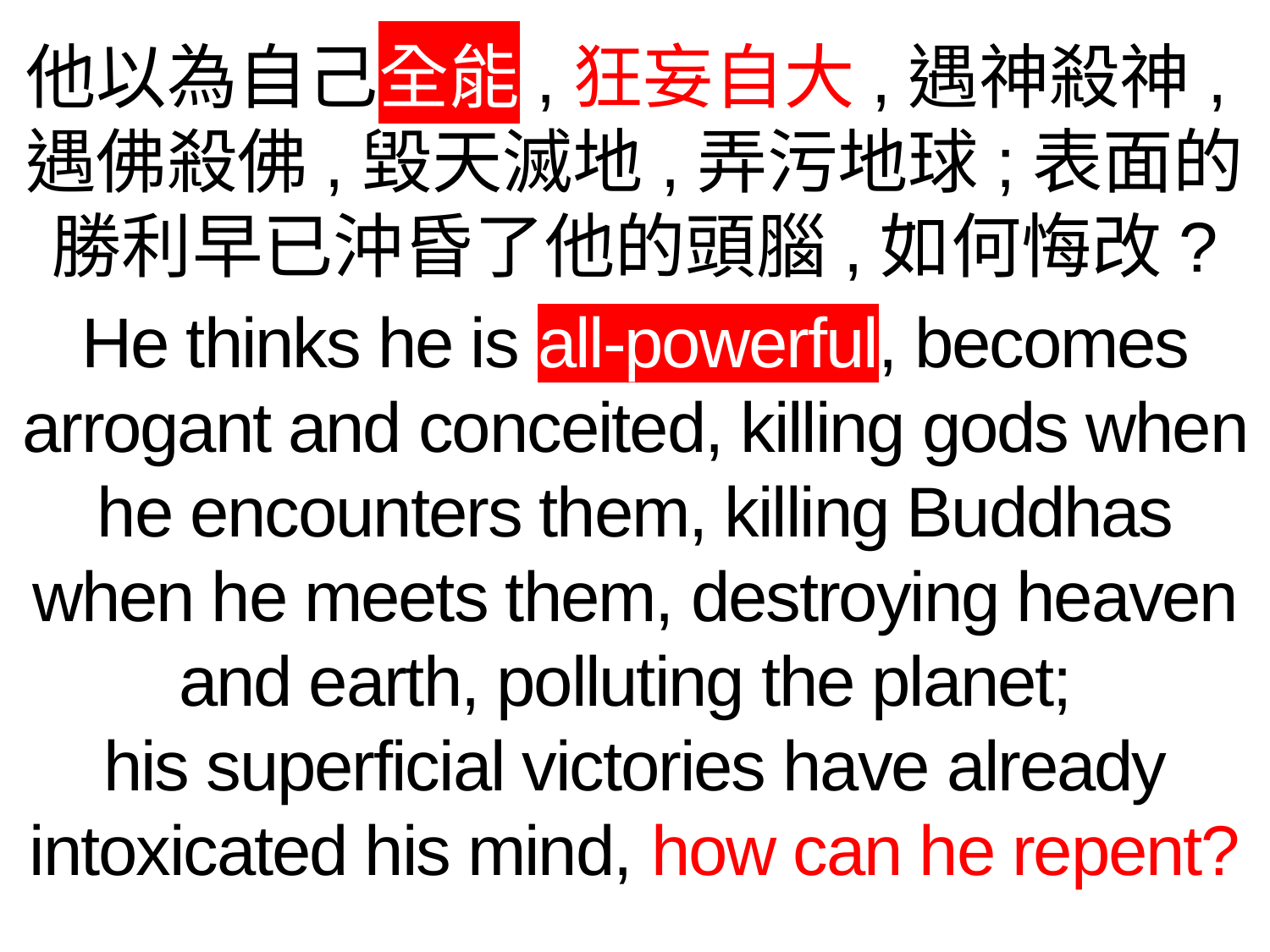

他以為自己全能,狂妄自大,遇神殺神,遇佛殺佛,毀天滅地,弄污地球;表面的勝利早已沖昏了他的頭腦,如何悔改?
He thinks he is all-powerful, becomes arrogant and conceited, killing gods when he encounters them, killing Buddhas when he meets them, destroying heaven and earth, polluting the planet;
his superficial victories have already intoxicated his mind, how can he repent?